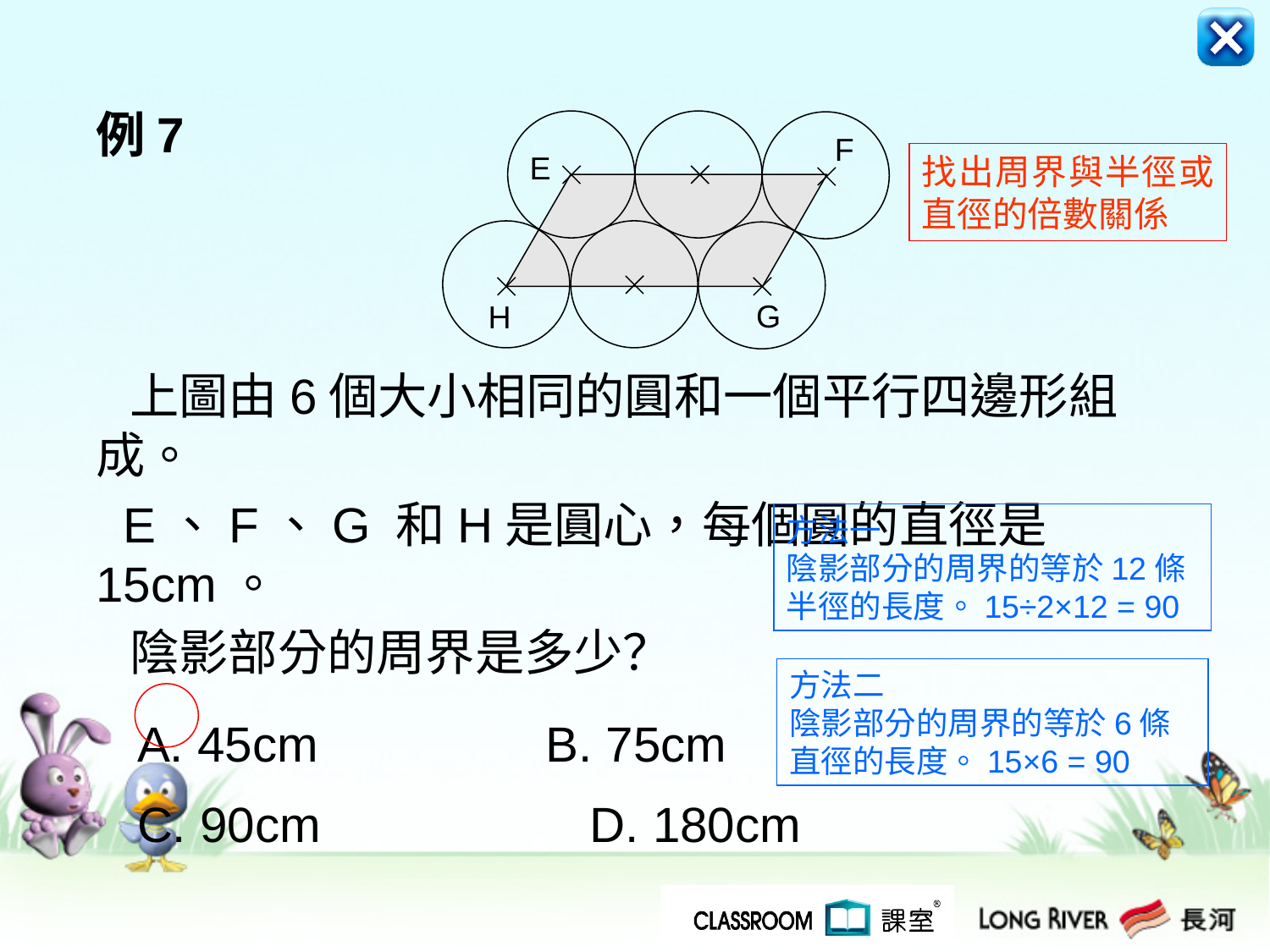

例7

  上圖由6個大小相同的圓和一個平行四邊形組成。
  E、F、G 和H是圓心，每個圓的直徑是15cm。
  陰影部分的周界是多少？
   A. 45cm  		     B. 75cm
   C. 90cm 	              D. 180cm

F
E
找出周界與半徑或直徑的倍數關係
G
H
方法一
陰影部分的周界的等於12條
半徑的長度。15÷2×12 = 90
方法二
陰影部分的周界的等於6條
直徑的長度。15×6 = 90